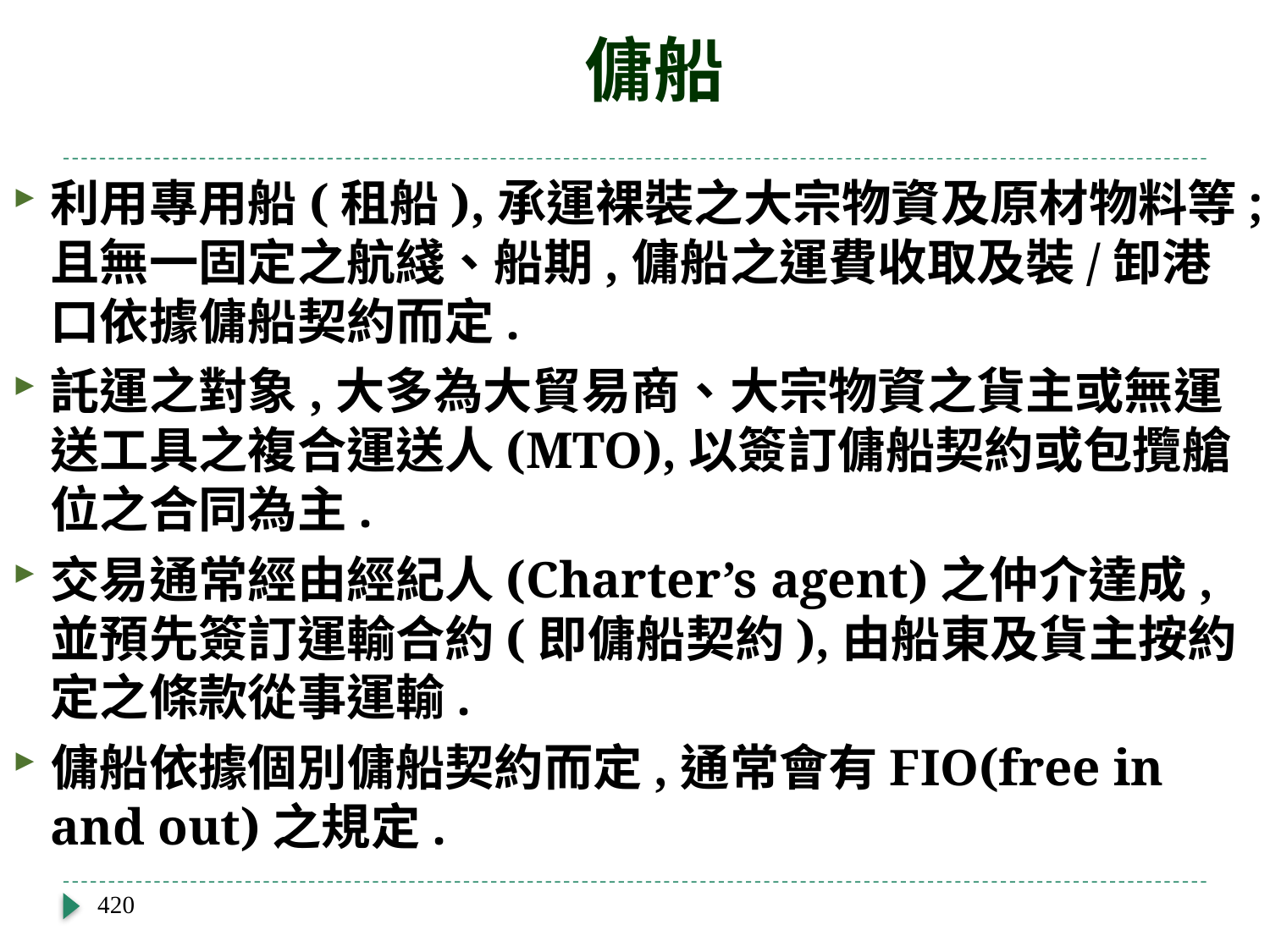

# 傭船
利用專用船(租船),承運裸裝之大宗物資及原材物料等;且無一固定之航綫、船期,傭船之運費收取及裝/卸港口依據傭船契約而定.
託運之對象,大多為大貿易商、大宗物資之貨主或無運送工具之複合運送人(MTO),以簽訂傭船契約或包攬艙位之合同為主.
交易通常經由經紀人(Charter’s agent)之仲介達成,並預先簽訂運輸合約(即傭船契約),由船東及貨主按約定之條款從事運輸.
傭船依據個別傭船契約而定,通常會有FIO(free in and out)之規定.
420